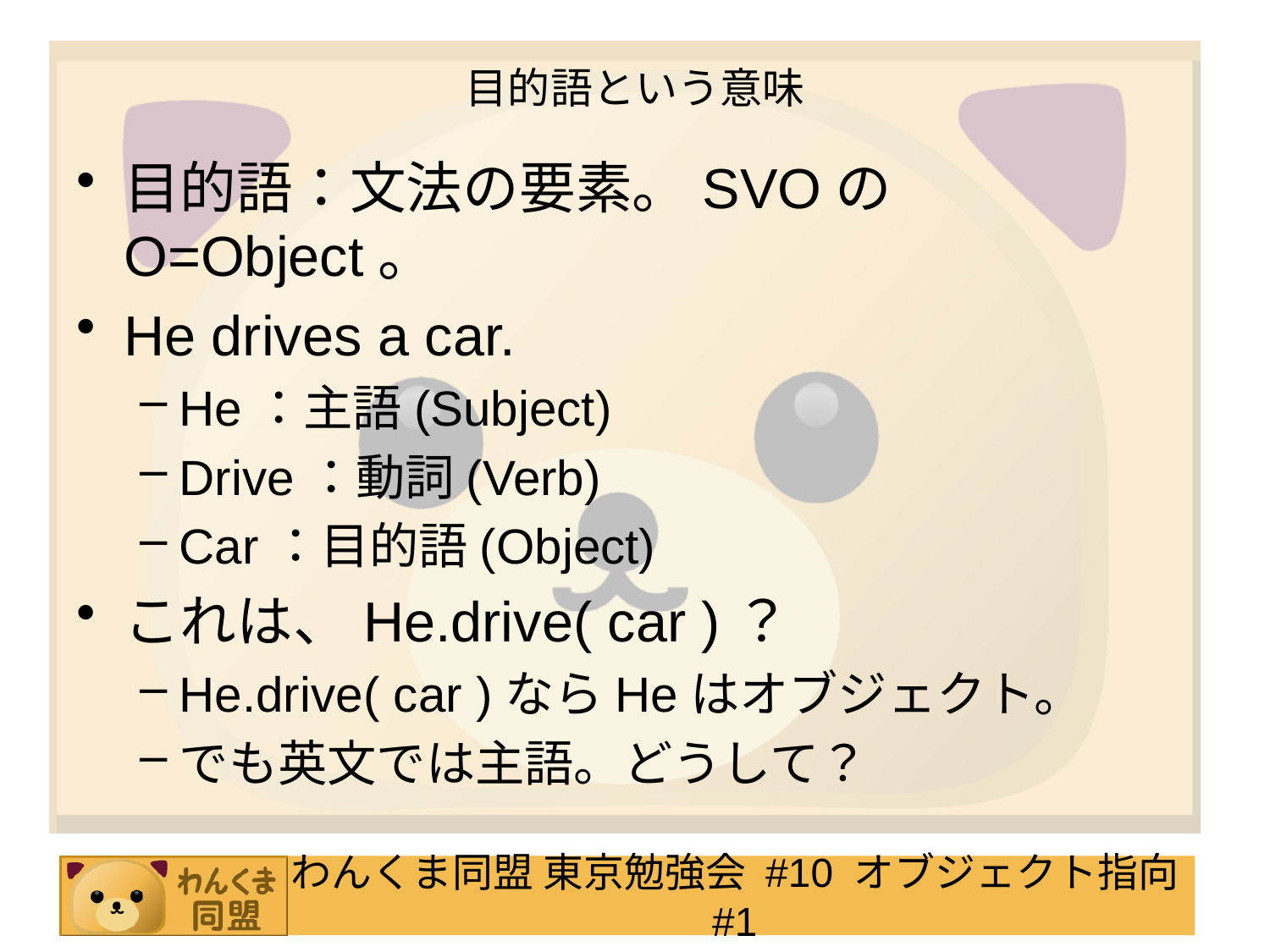

# 目的語という意味
目的語：文法の要素。SVOのO=Object。
He drives a car.
He：主語(Subject)
Drive：動詞(Verb)
Car：目的語(Object)
これは、He.drive( car )？
He.drive( car )ならHeはオブジェクト。
でも英文では主語。どうして？